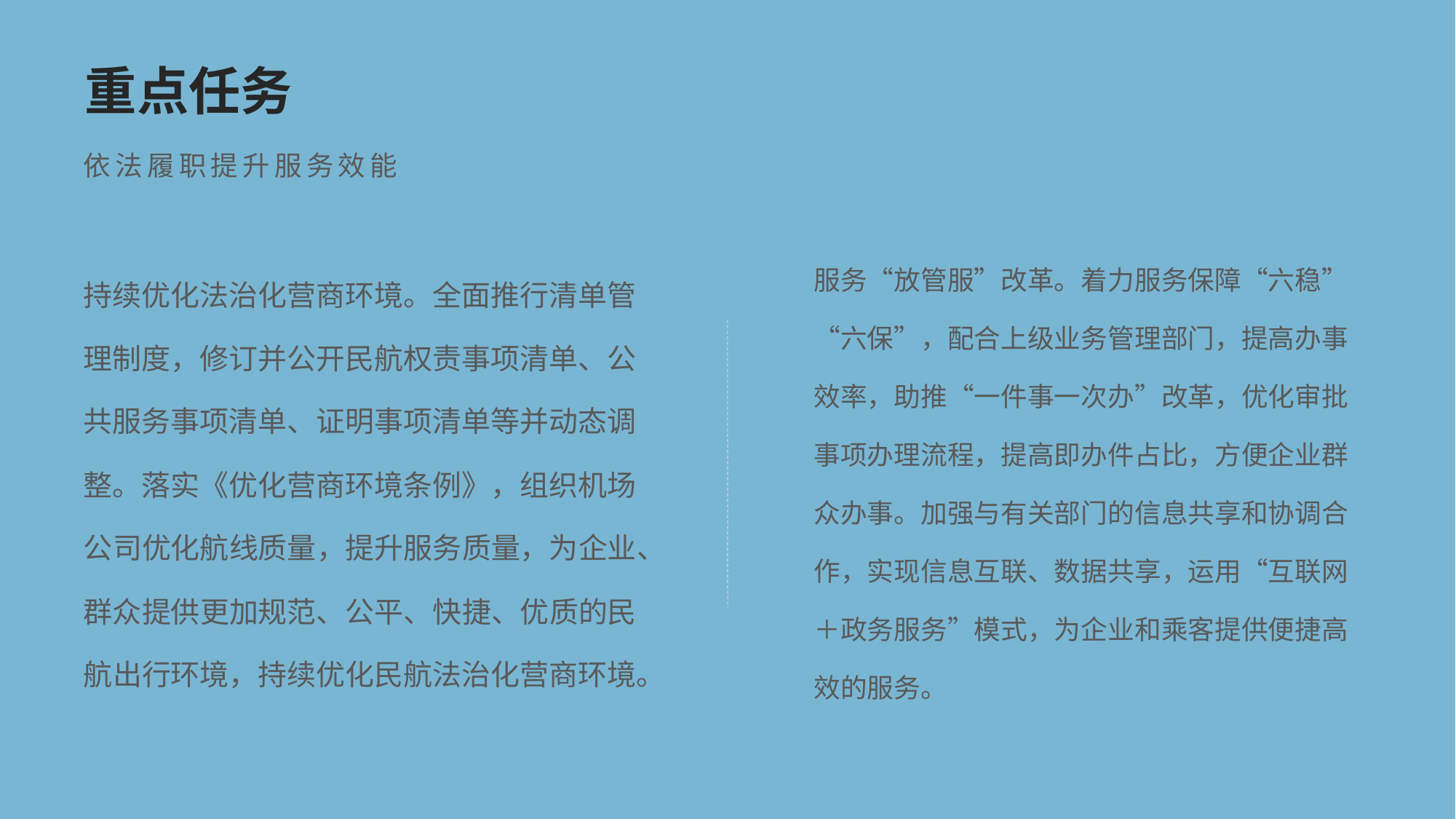

重点任务
依法履职提升服务效能
持续优化法治化营商环境。全面推行清单管理制度，修订并公开民航权责事项清单、公共服务事项清单、证明事项清单等并动态调整。落实《优化营商环境条例》，组织机场公司优化航线质量，提升服务质量，为企业、群众提供更加规范、公平、快捷、优质的民航出行环境，持续优化民航法治化营商环境。
服务“放管服”改革。着力服务保障“六稳”“六保”，配合上级业务管理部门，提高办事效率，助推“一件事一次办”改革，优化审批事项办理流程，提高即办件占比，方便企业群众办事。加强与有关部门的信息共享和协调合作，实现信息互联、数据共享，运用“互联网＋政务服务”模式，为企业和乘客提供便捷高效的服务。